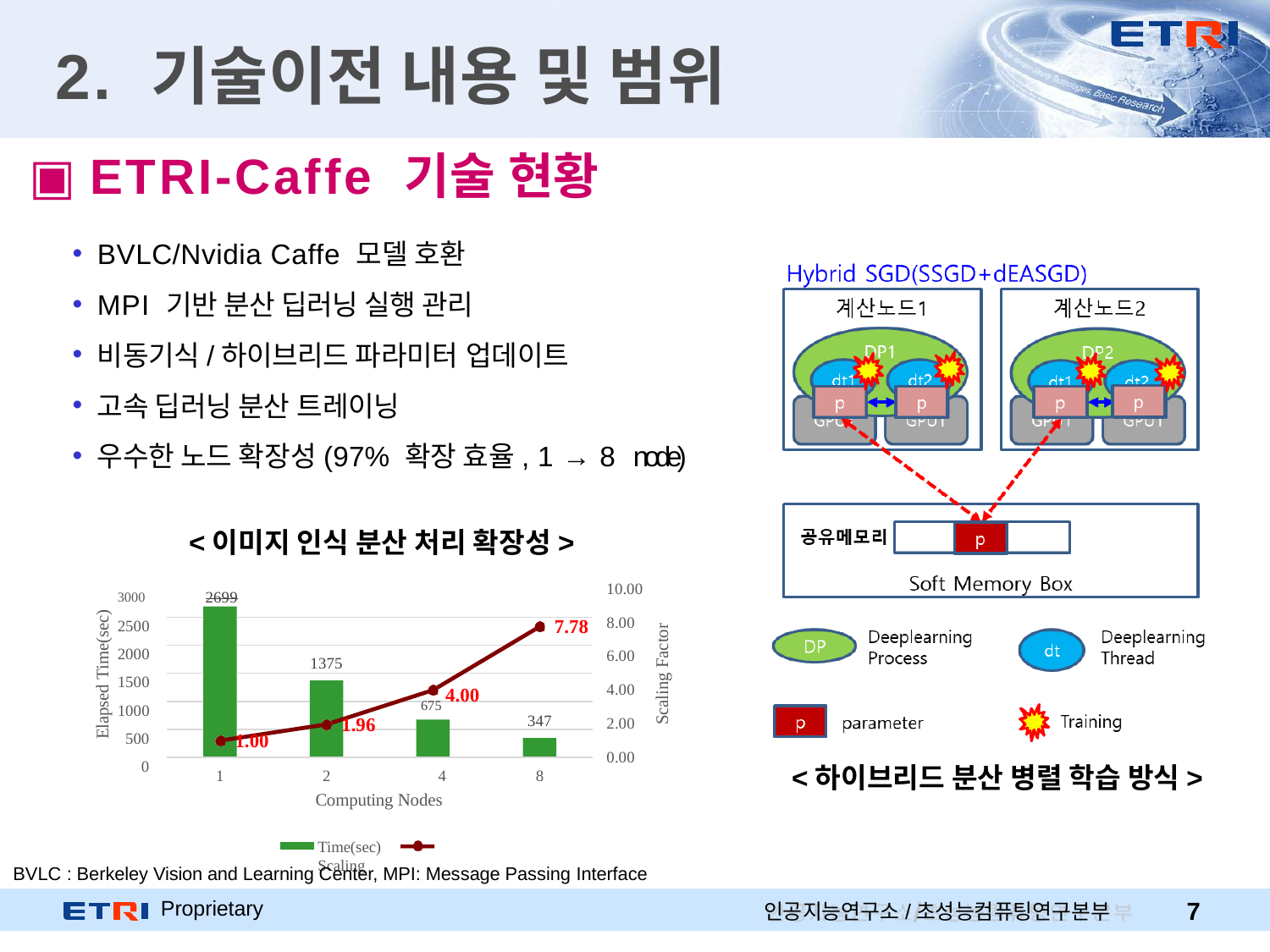

# 2. 기술이전 내용 및 범위
▣ ETRI-Caffe 기술 현황
BVLC/Nvidia Caffe 모델 호환
MPI 기반 분산 딥러닝 실행 관리
비동기식/하이브리드 파라미터 업데이트
고속 딥러닝 분산 트레이닝
우수한 노드 확장성(97% 확장 효율, 1→8 node)

<이미지 인식 분산 처리 확장성>
3000	2699
2500
2000
1500
1000
500
0
10.00

Elapsed Time(sec)
8.00
7.78

Scaling Factor

6.00

1375

675 4.00
4.00
2.00

347
1.96

1.00

0.00

<하이브리드 분산 병렬 학습 방식>
2	4
Computing Nodes

Time(sec)	Scaling
1
8

BVLC : Berkeley Vision and Learning Center, MPI: Message Passing Interface

Proprietary
7
인공지능연구소/초성능컴퓨팅연구본부